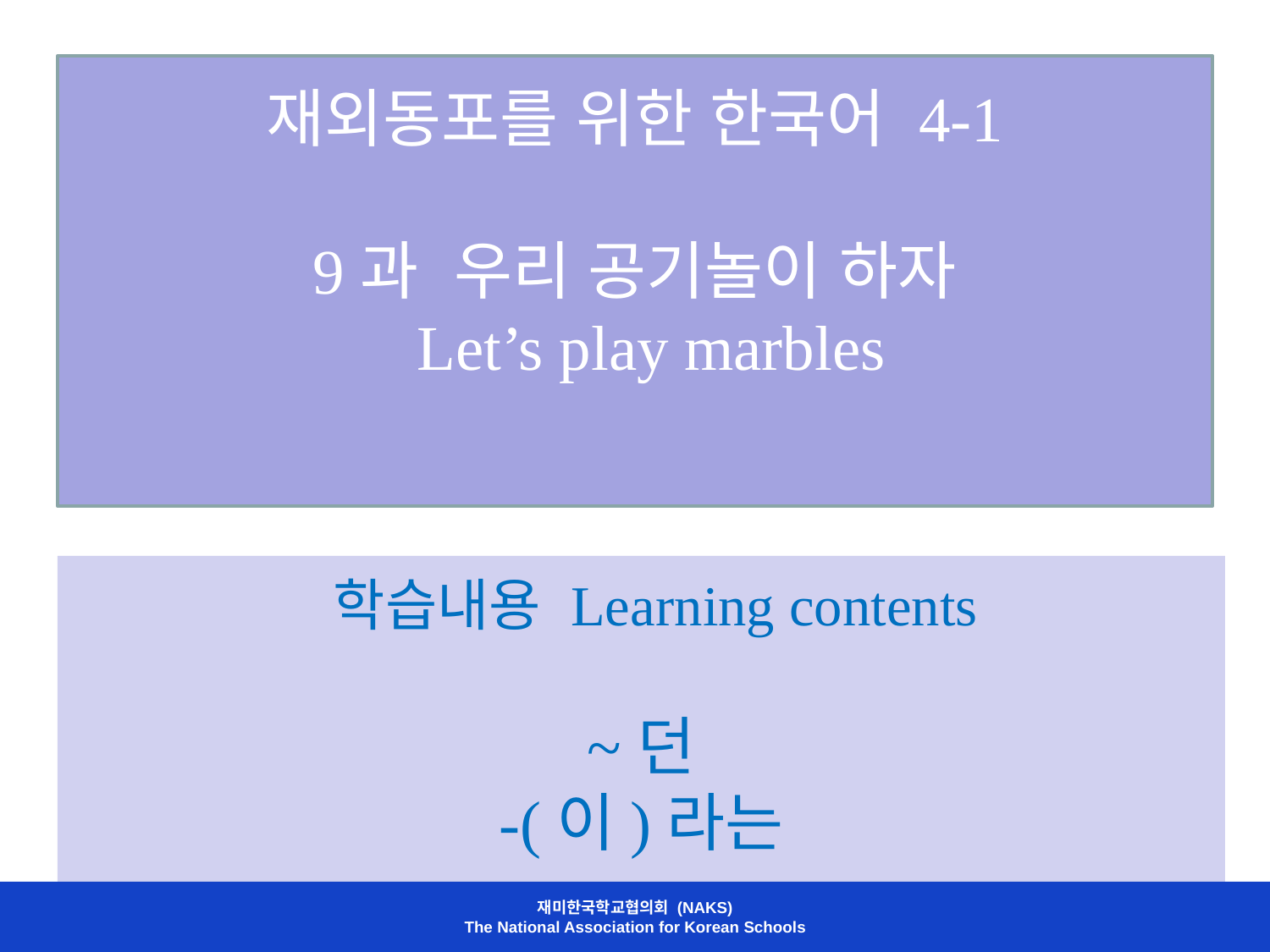

# 재외동포를 위한 한국어 4-1 9과  우리 공기놀이 하자 Let’s play marbles
 학습내용 Learning contents

~던
-(이)라는

재미한국학교협의회 (NAKS)
The National Association for Korean Schools